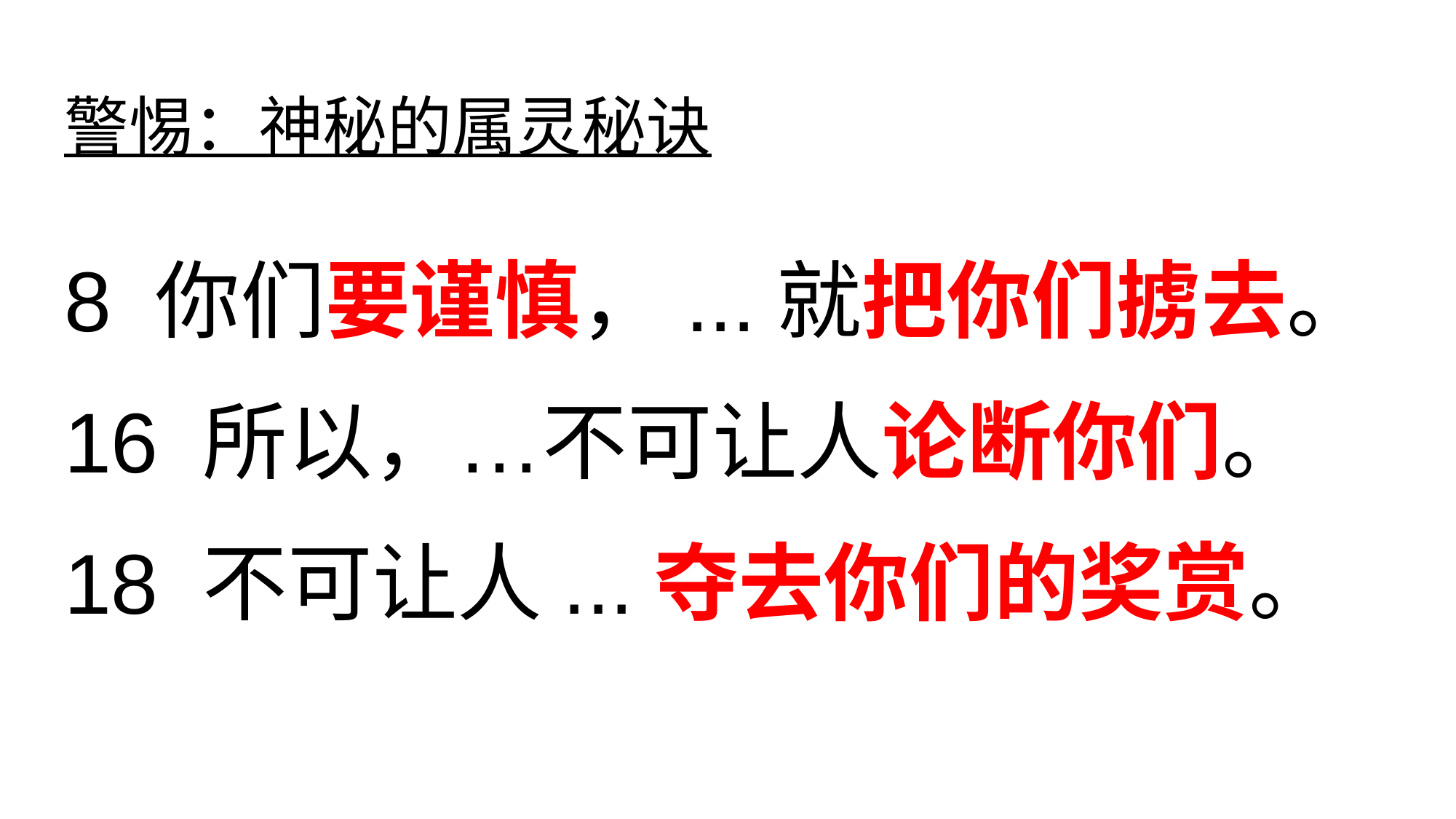

# 警惕：神秘的属灵秘诀
8 你们要谨慎，...就把你们掳去。
16 所以，…不可让人论断你们。
18 不可让人...夺去你们的奖赏。